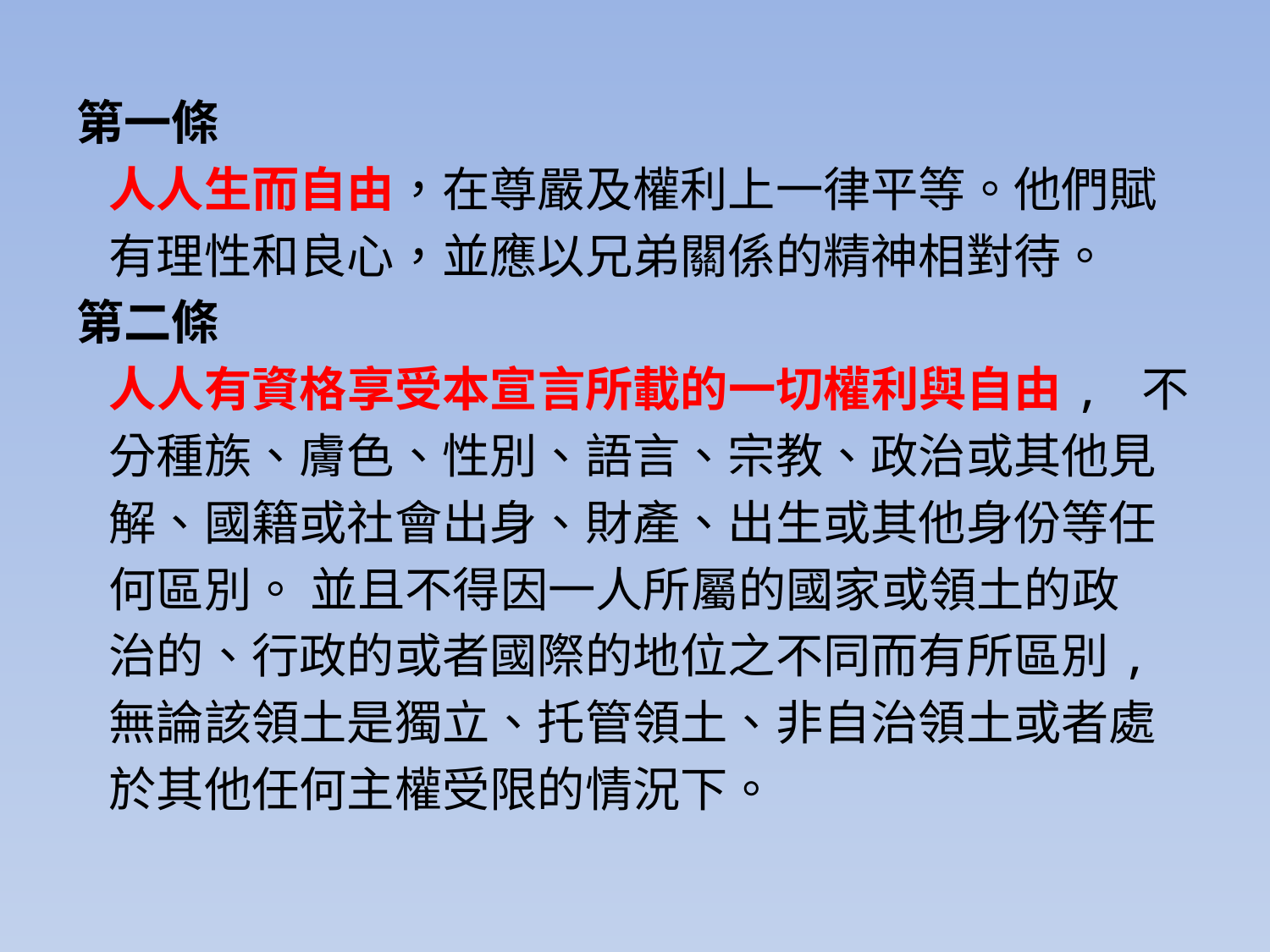

第一條
  人人生而自由，在尊嚴及權利上一律平等。他們賦
  有理性和良心，並應以兄弟關係的精神相對待。
第二條
  人人有資格享受本宣言所載的一切權利與自由, 不
  分種族、膚色、性別、語言、宗教、政治或其他見
  解、國籍或社會出身、財產、出生或其他身份等任
  何區別。 並且不得因一人所屬的國家或領土的政
  治的、行政的或者國際的地位之不同而有所區別,
  無論該領土是獨立、托管領土、非自治領土或者處
  於其他任何主權受限的情況下。